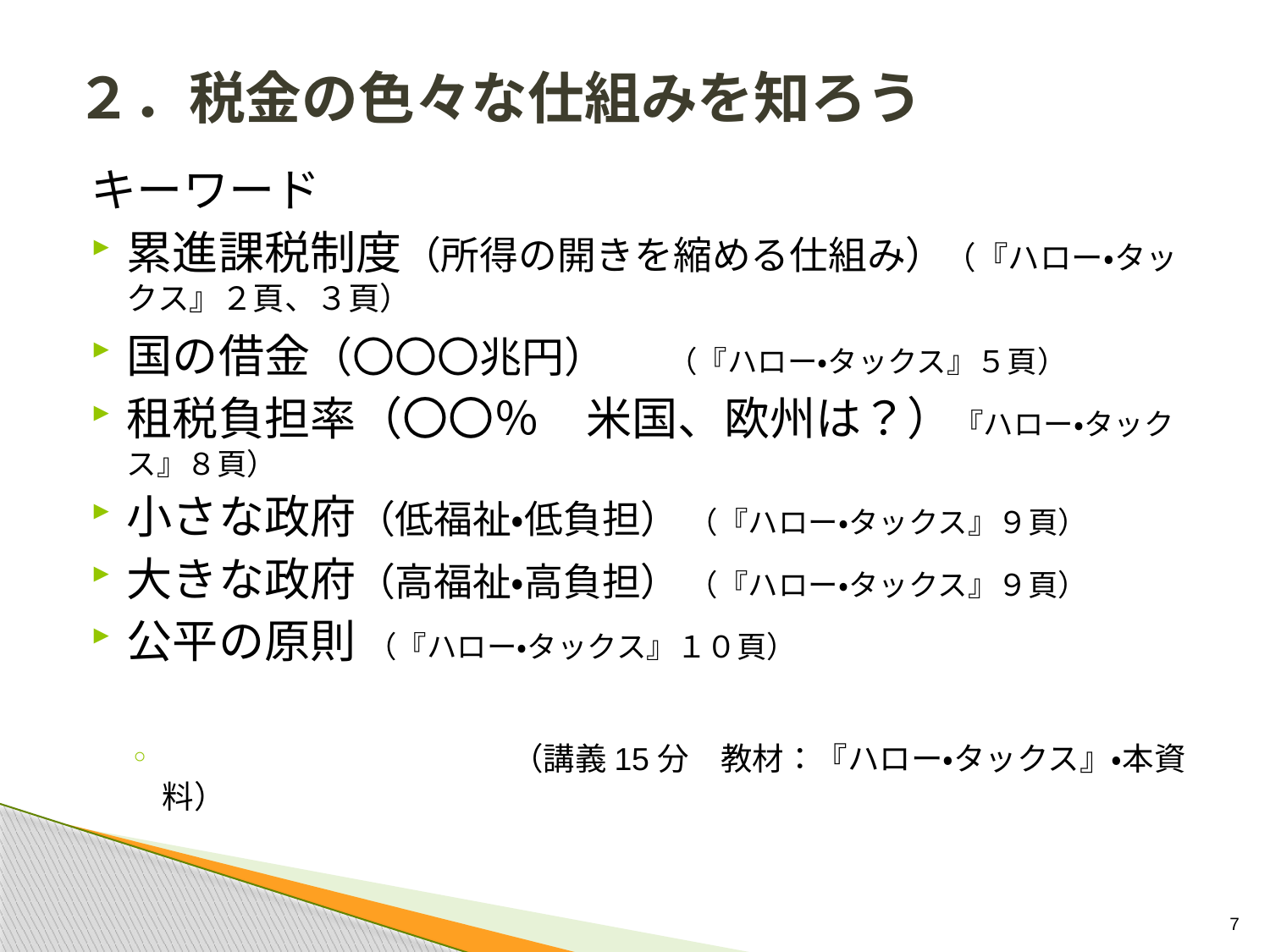

# ２．税金の色々な仕組みを知ろう
キーワード
累進課税制度（所得の開きを縮める仕組み）（『ハロー・タックス』２頁、３頁）
国の借金（〇〇〇兆円）　 （『ハロー・タックス』５頁）
租税負担率（〇〇％　米国、欧州は？）『ハロー・タックス』８頁）
小さな政府（低福祉・低負担） （『ハロー・タックス』９頁）
大きな政府（高福祉・高負担） （『ハロー・タックス』９頁）
公平の原則 （『ハロー・タックス』１０頁）

　　　　　　　　　　　（講義15分　教材：『ハロー・タックス』・本資料）

7